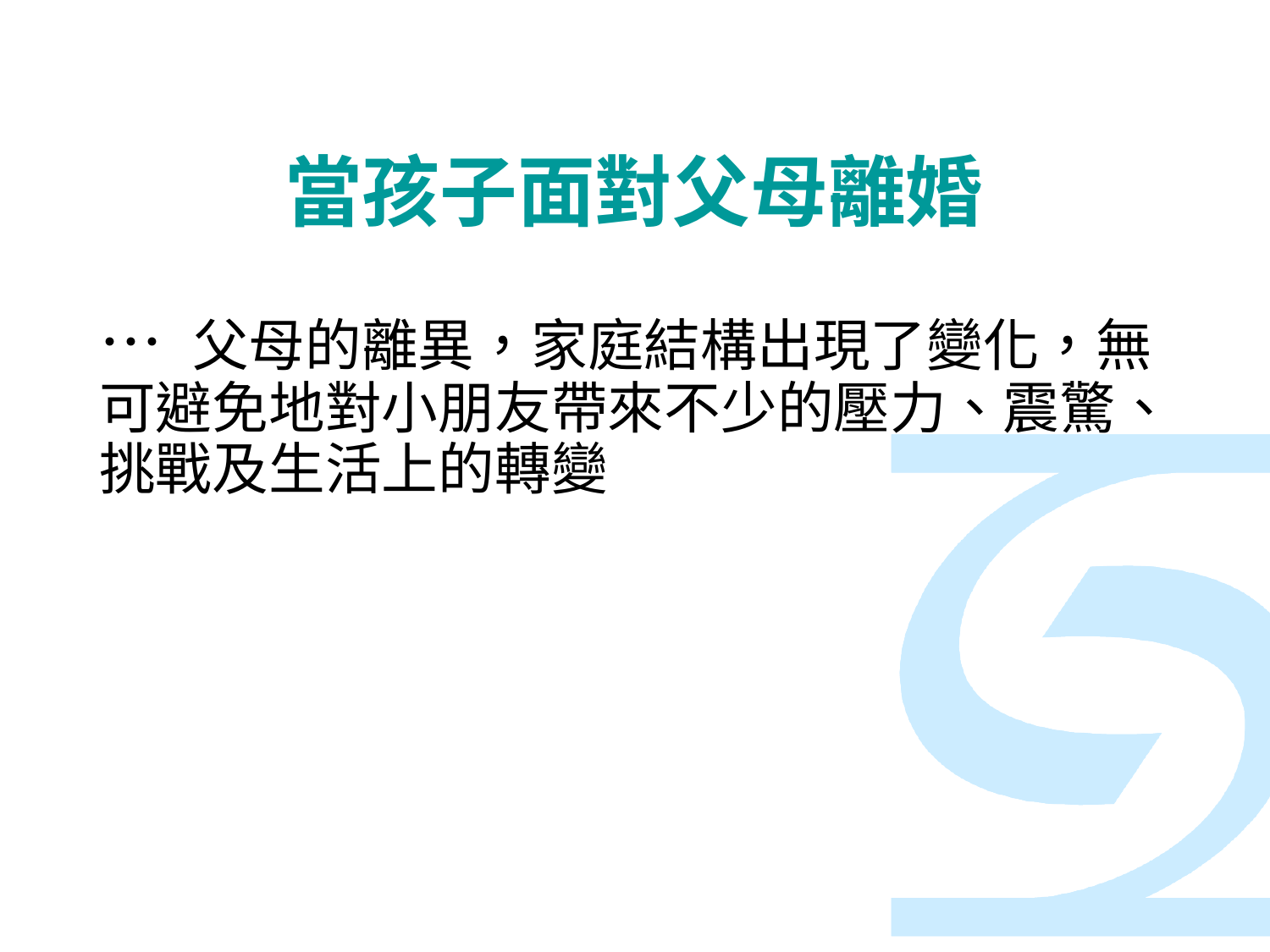

# 當孩子面對父母離婚
… 父母的離異，家庭結構出現了變化，無可避免地對小朋友帶來不少的壓力、震驚、挑戰及生活上的轉變
11